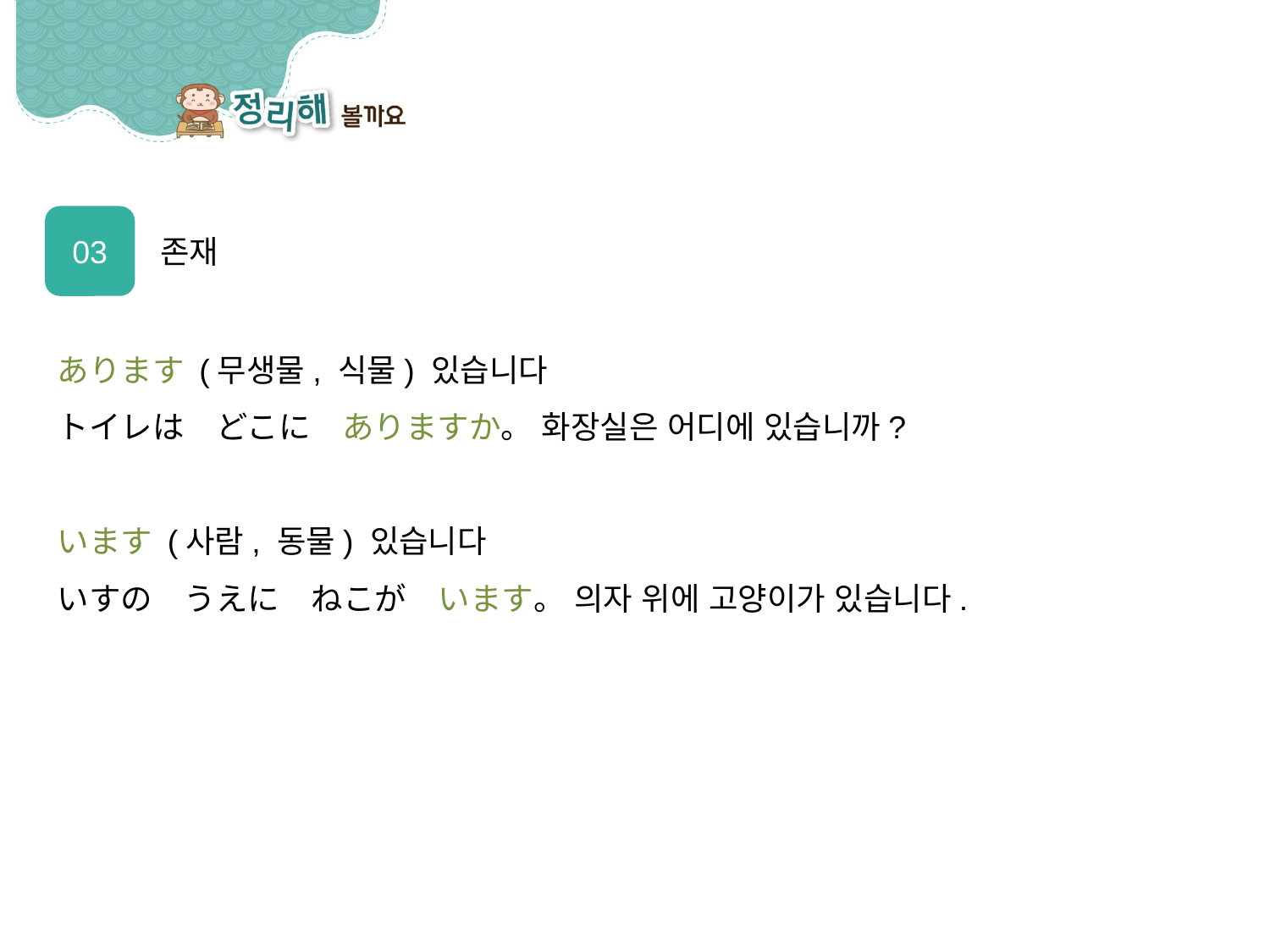

03
존재
あります (무생물, 식물) 있습니다
トイレは　どこに　ありますか。 화장실은 어디에 있습니까?

います (사람, 동물) 있습니다
いすの　うえに　ねこが　います。 의자 위에 고양이가 있습니다.